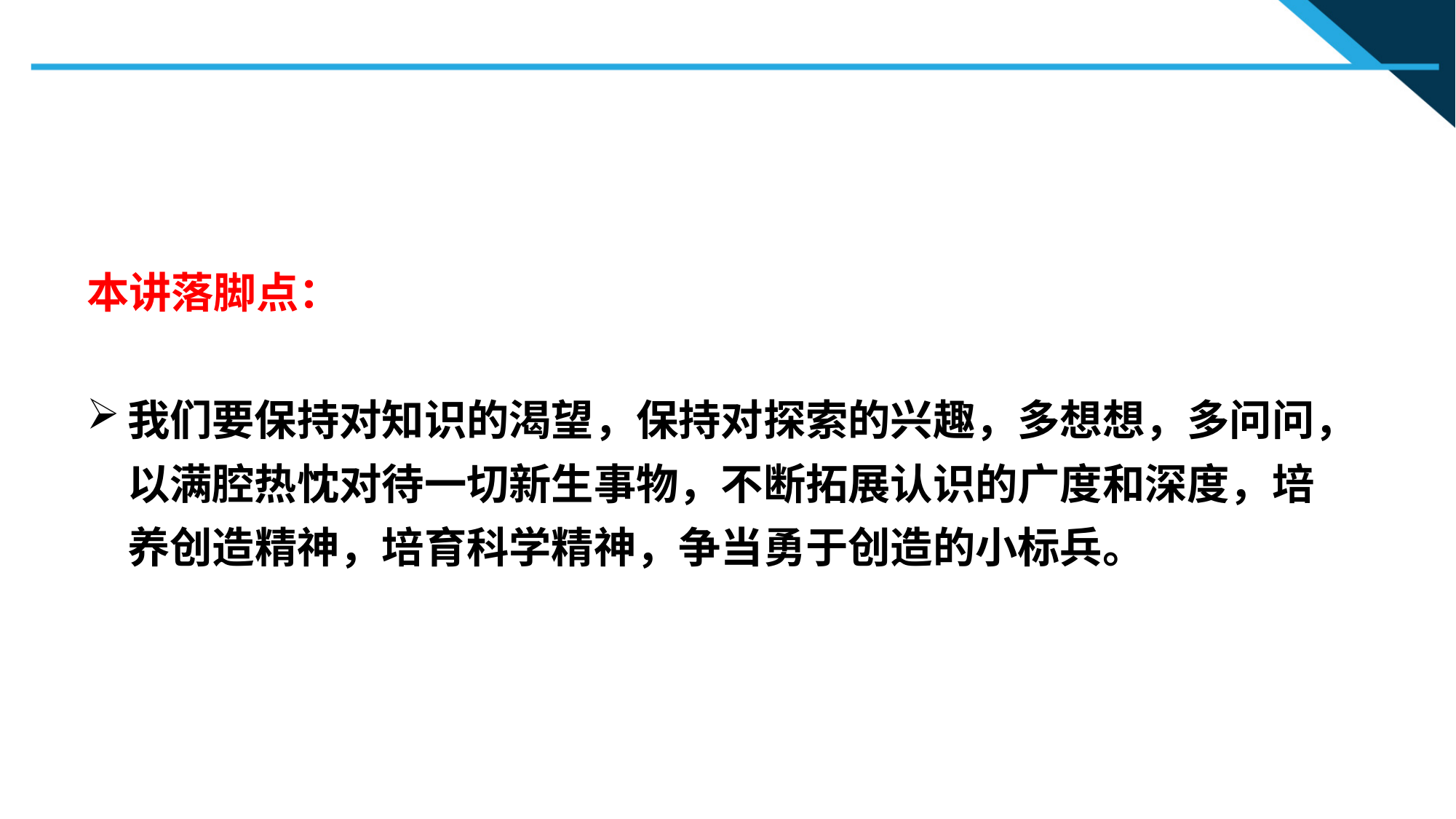

本讲落脚点：

我们要保持对知识的渴望，保持对探索的兴趣，多想想，多问问，以满腔热忱对待一切新生事物，不断拓展认识的广度和深度，培养创造精神，培育科学精神，争当勇于创造的小标兵。